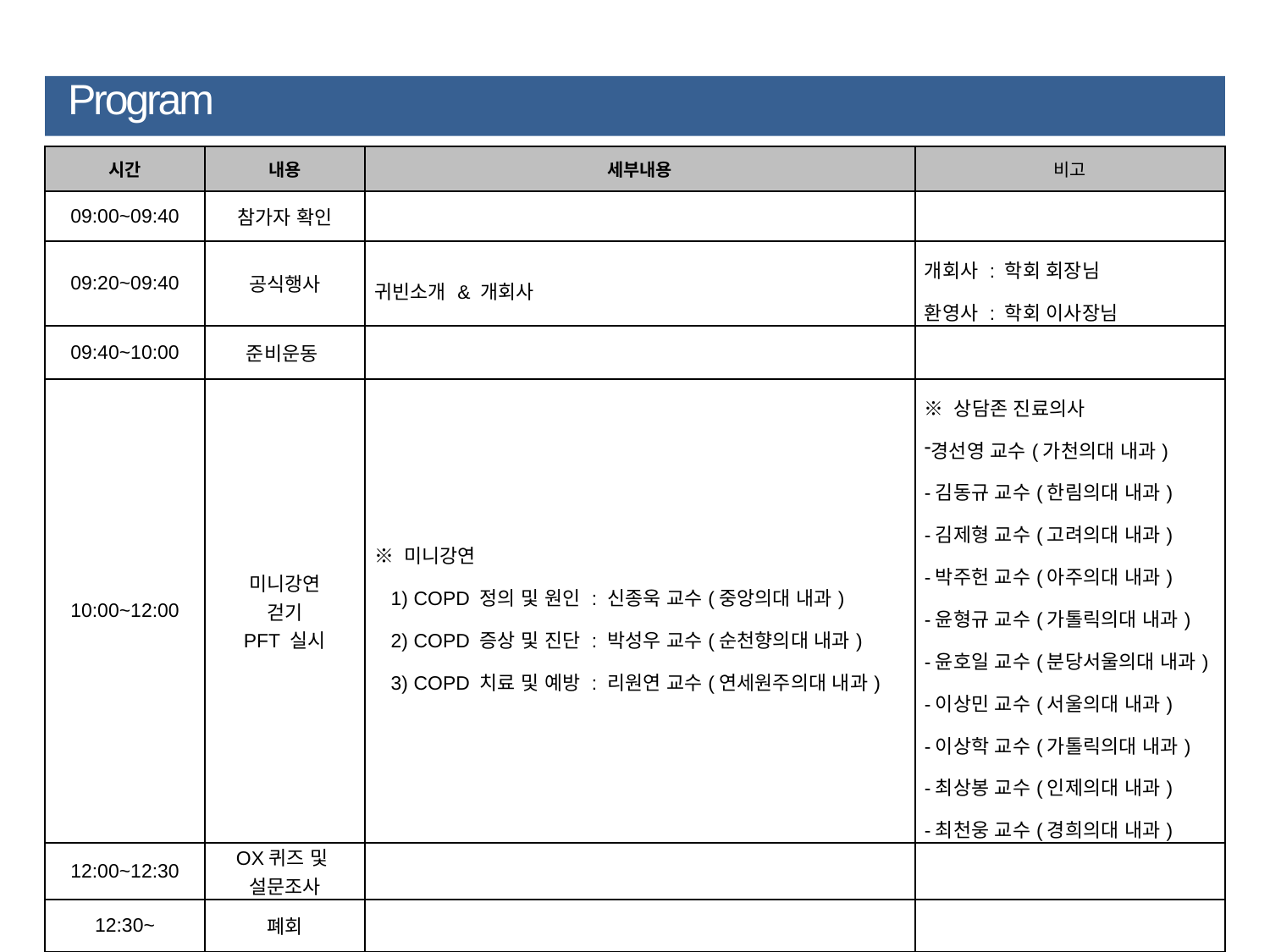

# Program

| 시간 | 내용 | 세부내용 | 비고 |
| --- | --- | --- | --- |
| 09:00~09:40 | 참가자 확인 |  |  |
| 09:20~09:40 | 공식행사 | 귀빈소개 & 개회사 | 개회사 : 학회 회장님 환영사 : 학회 이사장님 |
| 09:40~10:00 | 준비운동 |  |  |
| 10:00~12:00 | 미니강연 걷기 PFT 실시 | ※ 미니강연 1) COPD 정의 및 원인 : 신종욱 교수(중앙의대 내과) 2) COPD 증상 및 진단 : 박성우 교수(순천향의대 내과) 3) COPD 치료 및 예방 : 리원연 교수(연세원주의대 내과) | ※ 상담존 진료의사 경선영 교수(가천의대 내과) -김동규 교수(한림의대 내과) -김제형 교수(고려의대 내과) -박주헌 교수(아주의대 내과) -윤형규 교수(가톨릭의대 내과) -윤호일 교수(분당서울의대 내과) -이상민 교수(서울의대 내과) -이상학 교수(가톨릭의대 내과) -최상봉 교수(인제의대 내과) -최천웅 교수(경희의대 내과) |
| 12:00~12:30 | OX퀴즈 및 설문조사 |  |  |
| 12:30~ | 폐회 |  |  |
| 항시 | OPEN ZONE | OPEN ZONE은 행사 시작부터 종료까지 항시 오픈함 | 금연존, 상담존, 체험존 |